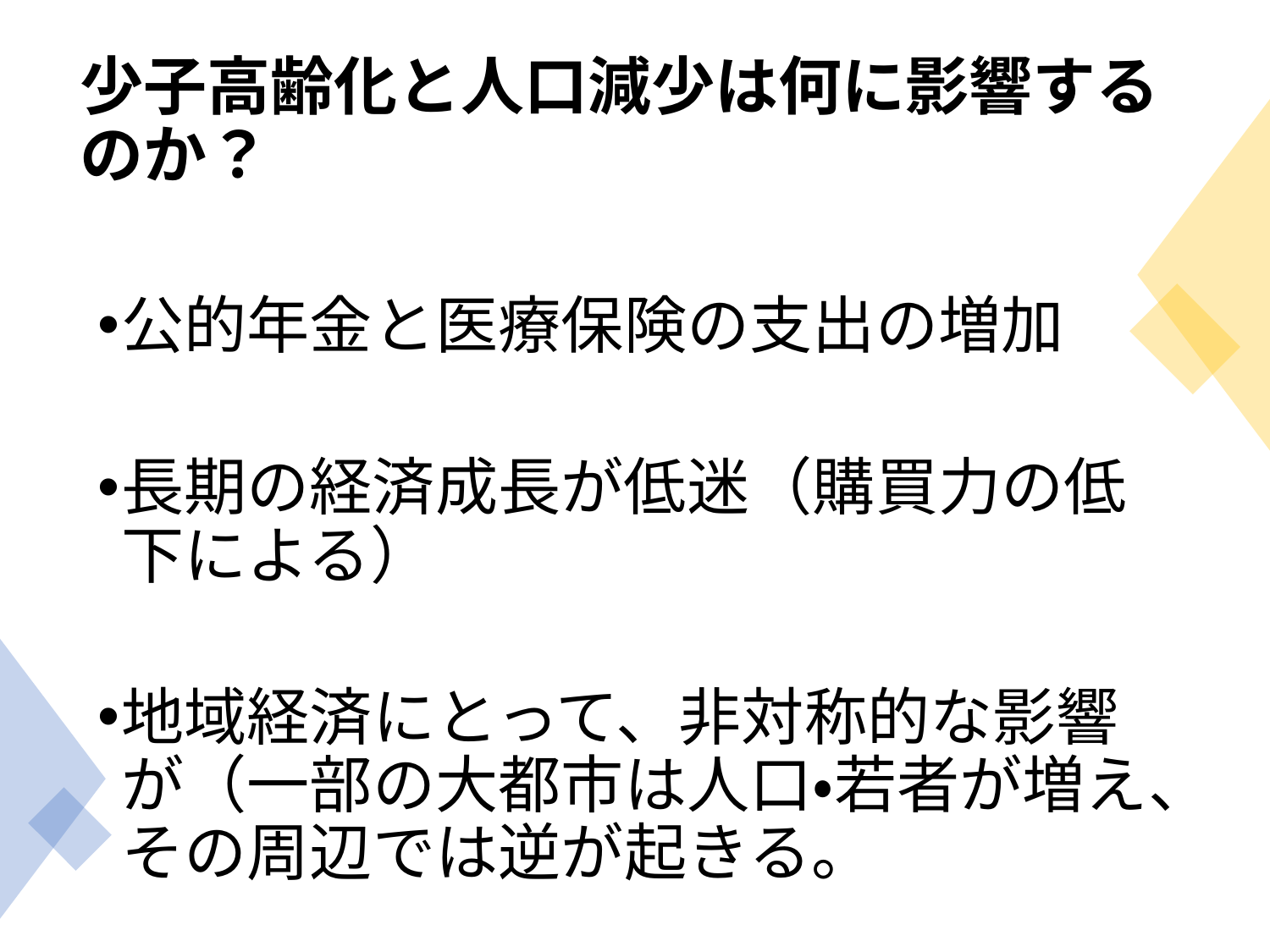

少子高齢化と人口減少は何に影響するのか？

公的年金と医療保険の支出の増加

長期の経済成長が低迷（購買力の低下による）

地域経済にとって、非対称的な影響が（一部の大都市は人口・若者が増え、その周辺では逆が起きる。